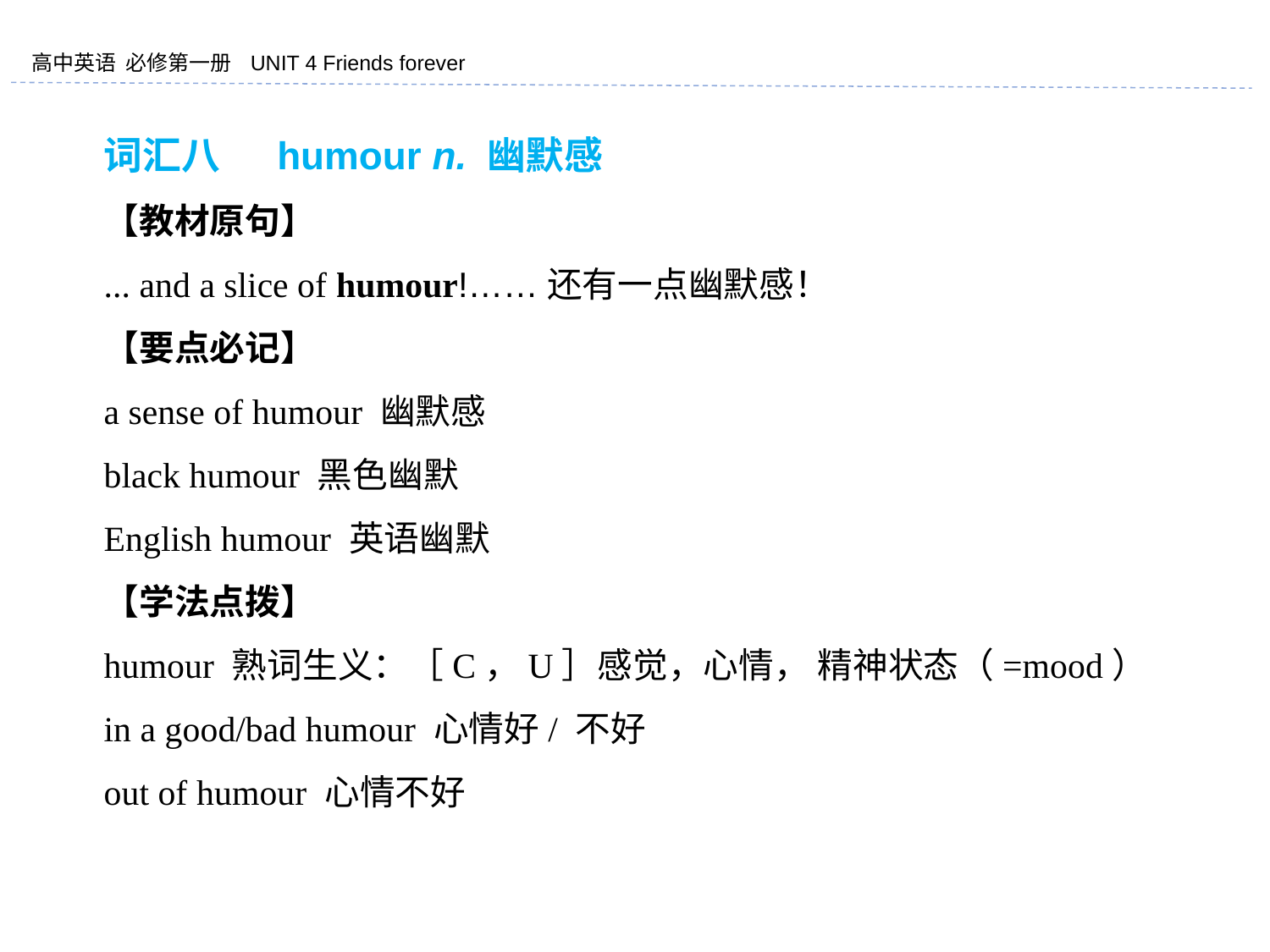

词汇八 　humour n. 幽默感
【教材原句】
... and a slice of humour!……还有一点幽默感！
【要点必记】
a sense of humour 幽默感
black humour 黑色幽默
English humour 英语幽默
【学法点拨】
humour 熟词生义：［C，U］感觉，心情， 精神状态（=mood）
in a good/bad humour 心情好/ 不好
out of humour 心情不好